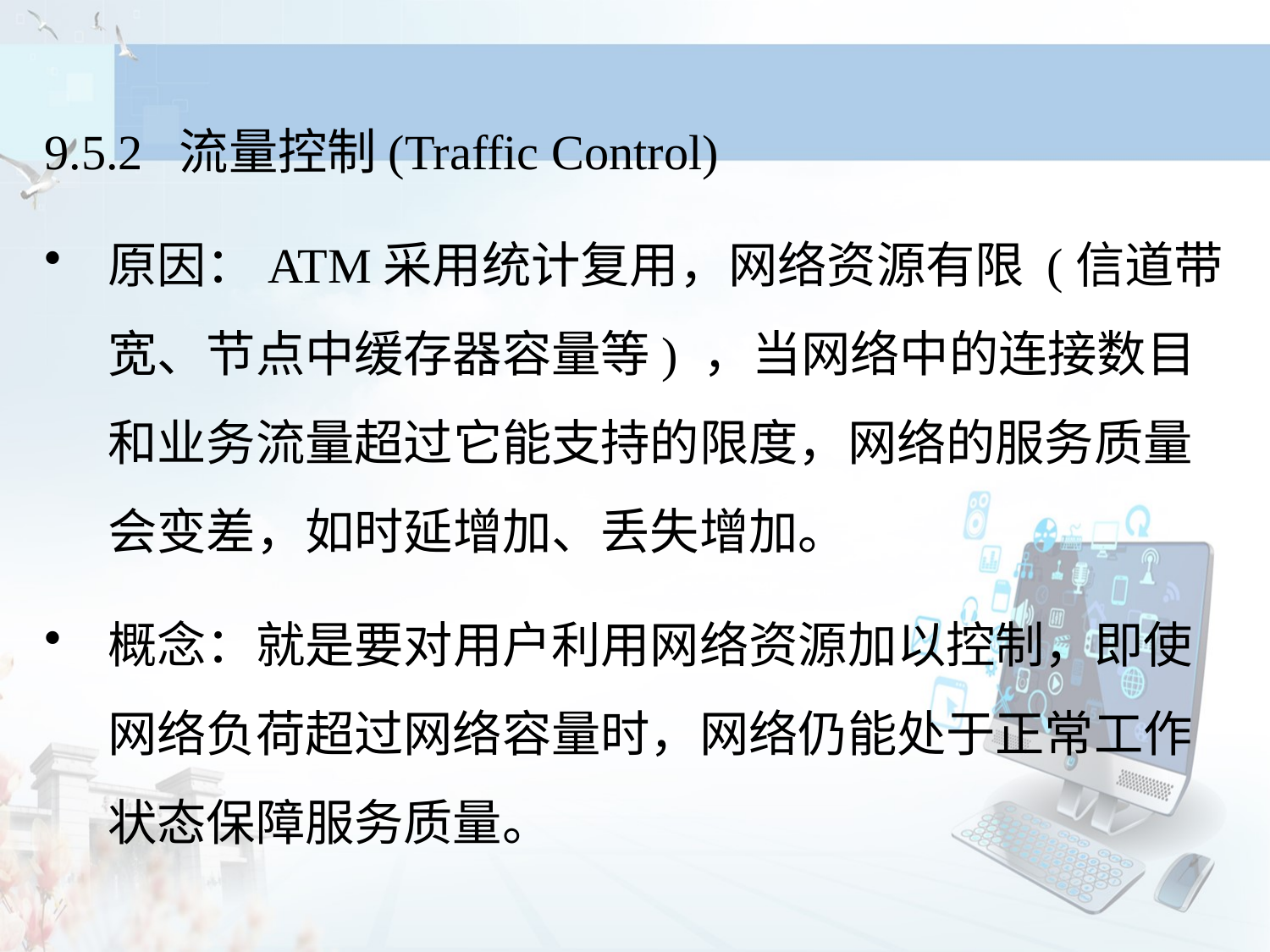

9.5.2  流量控制(Traffic Control)
原因：ATM采用统计复用，网络资源有限 (信道带宽、节点中缓存器容量等) ，当网络中的连接数目和业务流量超过它能支持的限度，网络的服务质量会变差，如时延增加、丢失增加。
概念：就是要对用户利用网络资源加以控制，即使网络负荷超过网络容量时，网络仍能处于正常工作状态保障服务质量。